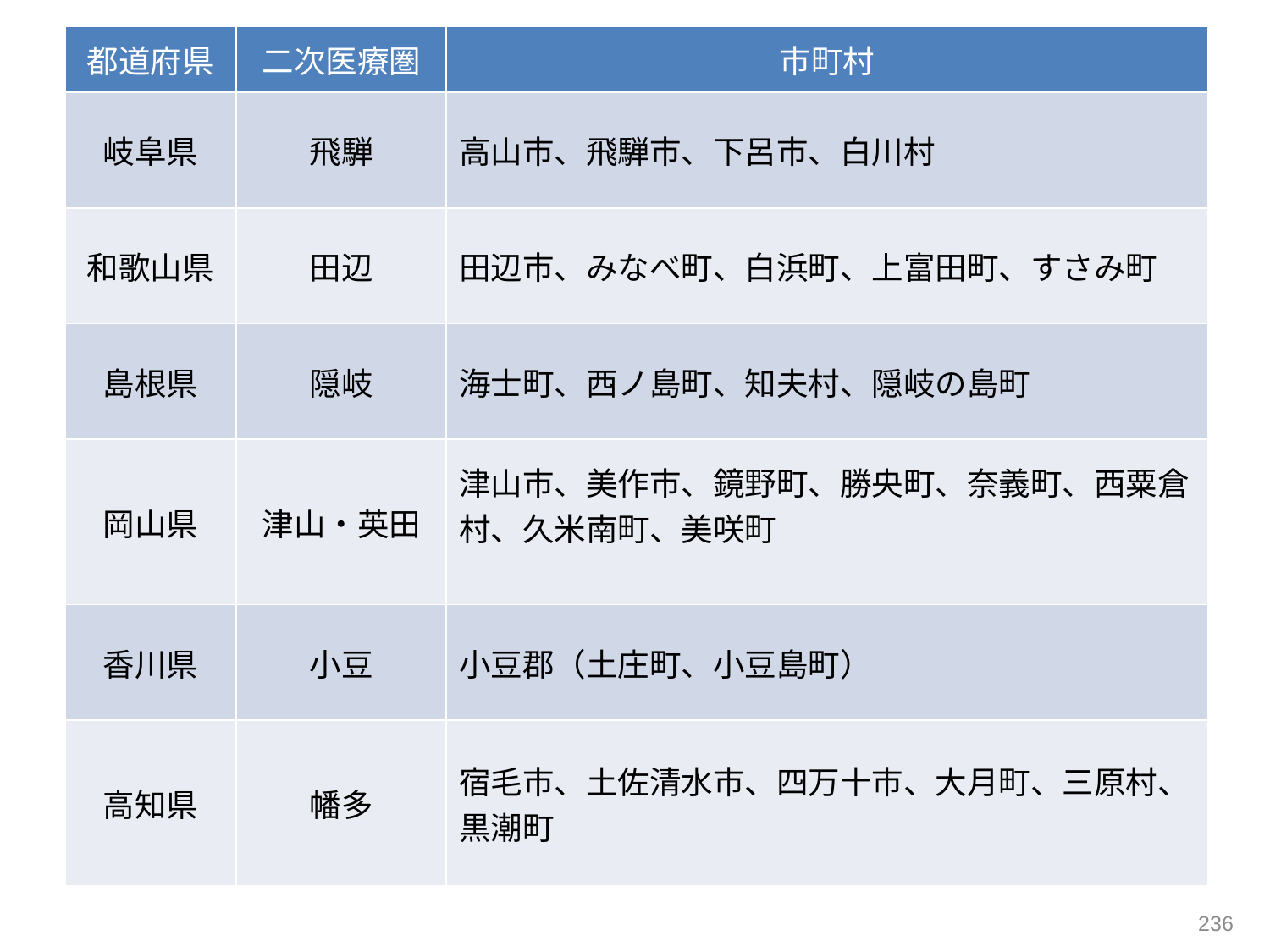

| 都道府県 | 二次医療圏 | 市町村 |
| --- | --- | --- |
| 岐阜県 | 飛騨 | 高山市、飛騨市、下呂市、白川村 |
| 和歌山県 | 田辺 | 田辺市、みなべ町、白浜町、上富田町、すさみ町 |
| 島根県 | 隠岐 | 海士町、西ノ島町、知夫村、隠岐の島町 |
| 岡山県 | 津山・英田 | 津山市、美作市、鏡野町、勝央町、奈義町、西粟倉村、久米南町、美咲町 |
| 香川県 | 小豆 | 小豆郡（土庄町、小豆島町） |
| 高知県 | 幡多 | 宿毛市、土佐清水市、四万十市、大月町、三原村、 黒潮町 |
236